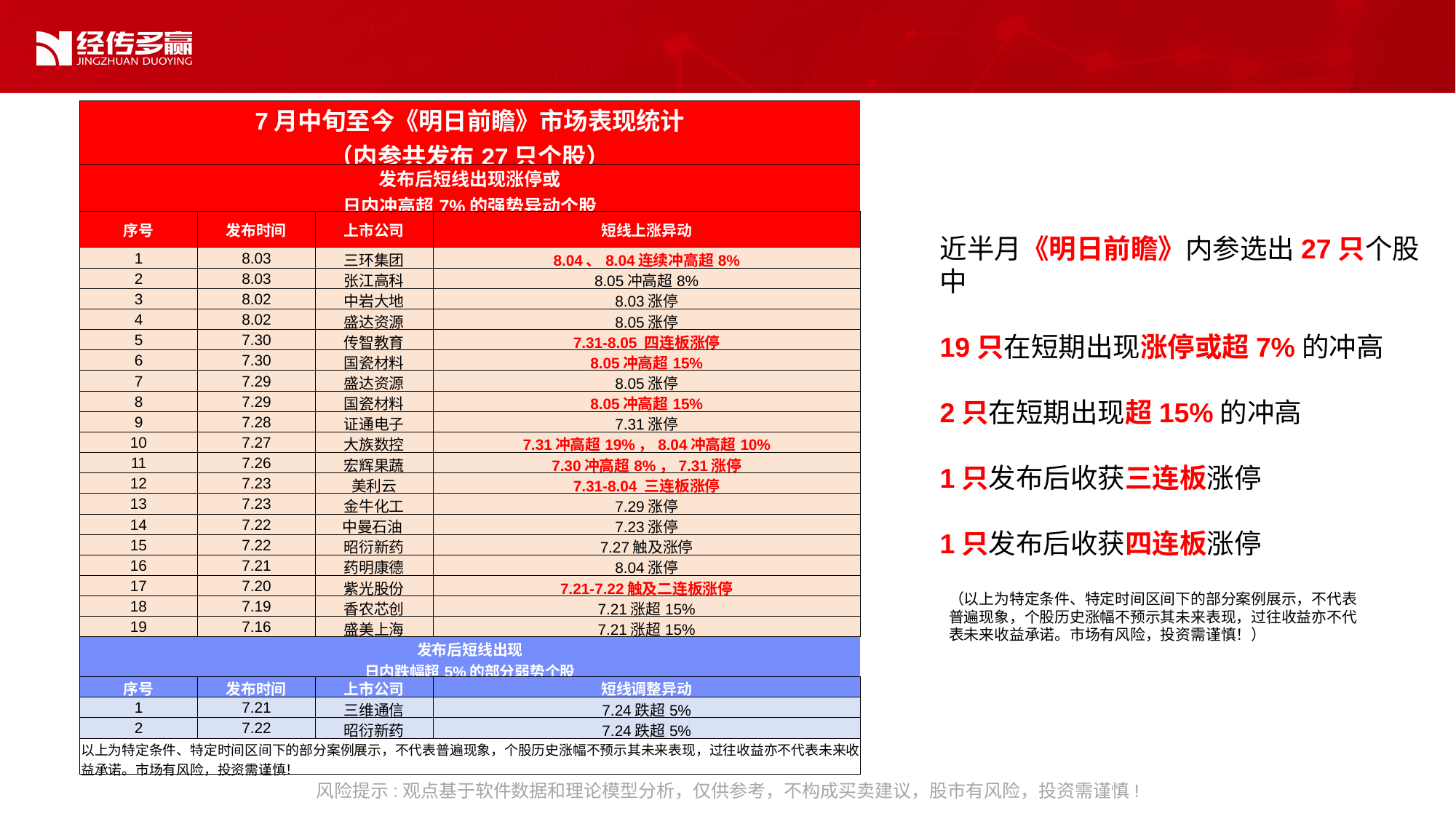

| 7月中旬至今《明日前瞻》市场表现统计 （内参共发布27只个股） |  |  |  |
| --- | --- | --- | --- |
| 发布后短线出现涨停或 日内冲高超7%的强势异动个股 |  |  |  |
| 序号 | 发布时间 | 上市公司 | 短线上涨异动 |
| 1 | 8.03 | 三环集团 | 8.04、8.04连续冲高超8% |
| 2 | 8.03 | 张江高科 | 8.05冲高超8% |
| 3 | 8.02 | 中岩大地 | 8.03涨停 |
| 4 | 8.02 | 盛达资源 | 8.05涨停 |
| 5 | 7.30 | 传智教育 | 7.31-8.05 四连板涨停 |
| 6 | 7.30 | 国瓷材料 | 8.05冲高超15% |
| 7 | 7.29 | 盛达资源 | 8.05涨停 |
| 8 | 7.29 | 国瓷材料 | 8.05冲高超15% |
| 9 | 7.28 | 证通电子 | 7.31涨停 |
| 10 | 7.27 | 大族数控 | 7.31冲高超19%，8.04冲高超10% |
| 11 | 7.26 | 宏辉果蔬 | 7.30冲高超8%，7.31涨停 |
| 12 | 7.23 | 美利云 | 7.31-8.04 三连板涨停 |
| 13 | 7.23 | 金牛化工 | 7.29涨停 |
| 14 | 7.22 | 中曼石油 | 7.23涨停 |
| 15 | 7.22 | 昭衍新药 | 7.27触及涨停 |
| 16 | 7.21 | 药明康德 | 8.04涨停 |
| 17 | 7.20 | 紫光股份 | 7.21-7.22触及二连板涨停 |
| 18 | 7.19 | 香农芯创 | 7.21涨超15% |
| 19 | 7.16 | 盛美上海 | 7.21涨超15% |
| 发布后短线出现 日内跌幅超5%的部分弱势个股 |  |  |  |
| 序号 | 发布时间 | 上市公司 | 短线调整异动 |
| 1 | 7.21 | 三维通信 | 7.24跌超5% |
| 2 | 7.22 | 昭衍新药 | 7.24跌超5% |
| 以上为特定条件、特定时间区间下的部分案例展示，不代表普遍现象，个股历史涨幅不预示其未来表现，过往收益亦不代表未来收益承诺。市场有风险，投资需谨慎！ |  |  |  |

近半月《明日前瞻》内参选出27只个股中

19只在短期出现涨停或超7%的冲高

2只在短期出现超15%的冲高

1只发布后收获三连板涨停

1只发布后收获四连板涨停
（以上为特定条件、特定时间区间下的部分案例展示，不代表普遍现象，个股历史涨幅不预示其未来表现，过往收益亦不代表未来收益承诺。市场有风险，投资需谨慎！）
风险提示:观点基于软件数据和理论模型分析，仅供参考，不构成买卖建议，股市有风险，投资需谨慎!